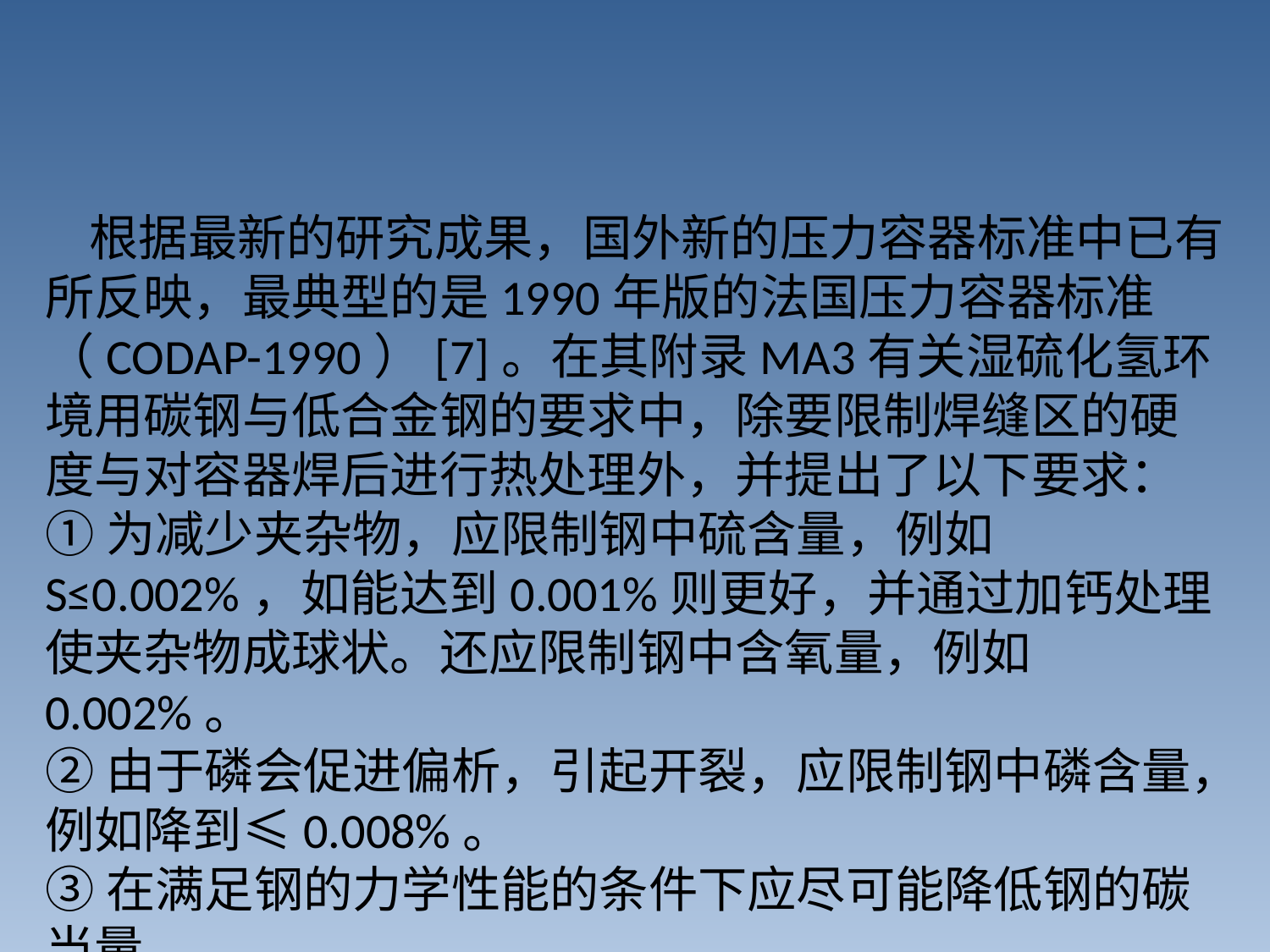

根据最新的研究成果，国外新的压力容器标准中已有所反映，最典型的是1990年版的法国压力容器标准（CODAP-1990）[7]。在其附录MA3有关湿硫化氢环境用碳钢与低合金钢的要求中，除要限制焊缝区的硬度与对容器焊后进行热处理外，并提出了以下要求：
①为减少夹杂物，应限制钢中硫含量，例如S≤0.002%，如能达到0.001%则更好，并通过加钙处理使夹杂物成球状。还应限制钢中含氧量，例如0.002%。
②由于磷会促进偏析，引起开裂，应限制钢中磷含量，例如降到≤0.008%。
③在满足钢的力学性能的条件下应尽可能降低钢的碳当量。